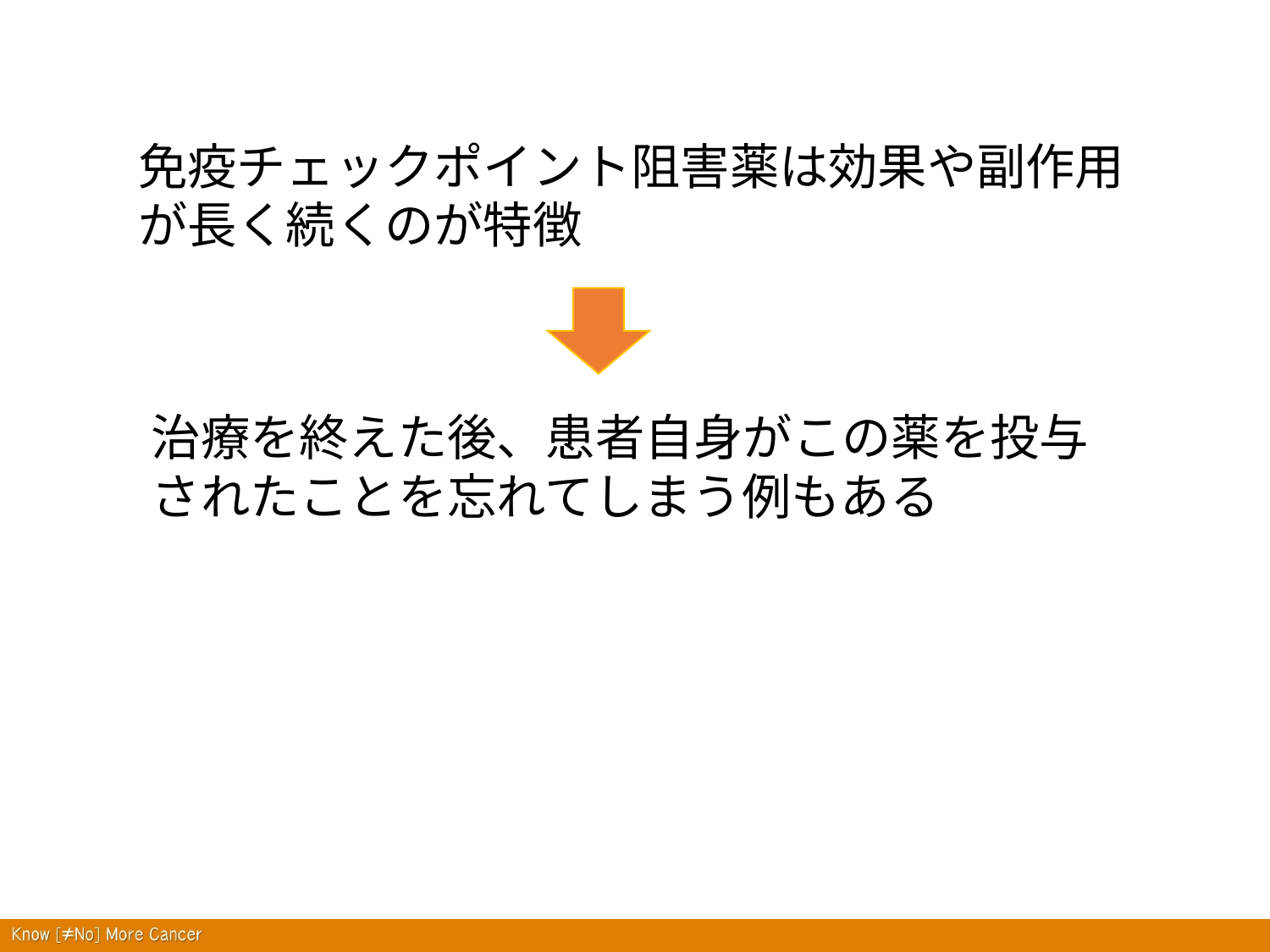

免疫チェックポイント阻害薬は効果や副作用が長く続くのが特徴

治療を終えた後、患者自身がこの薬を投与されたことを忘れてしまう例もある